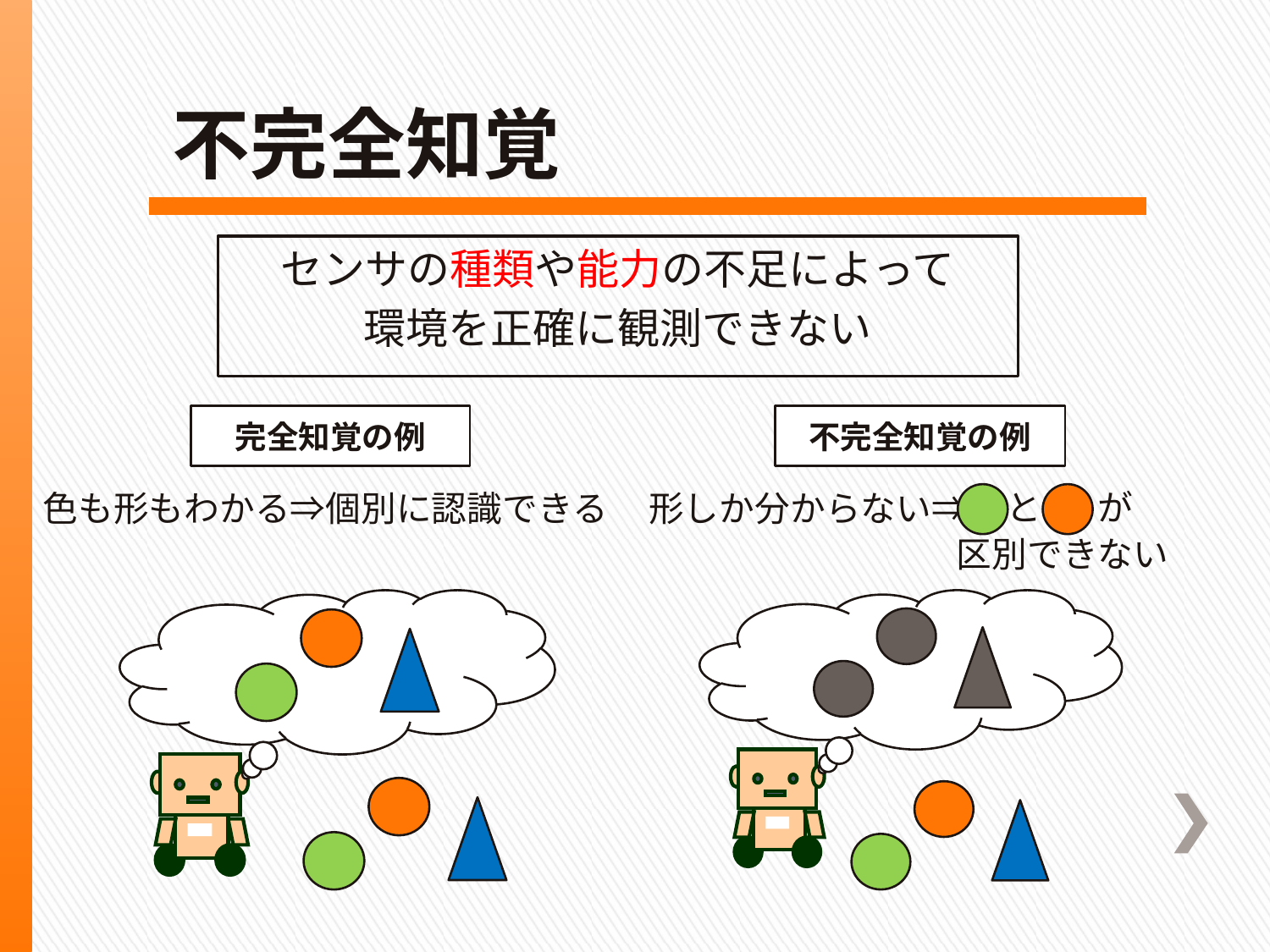

# 不完全知覚
センサの種類や能力の不足によって
環境を正確に観測できない
完全知覚の例
不完全知覚の例
と
が
色も形もわかる⇒個別に認識できる
形しか分からない⇒

区別できない